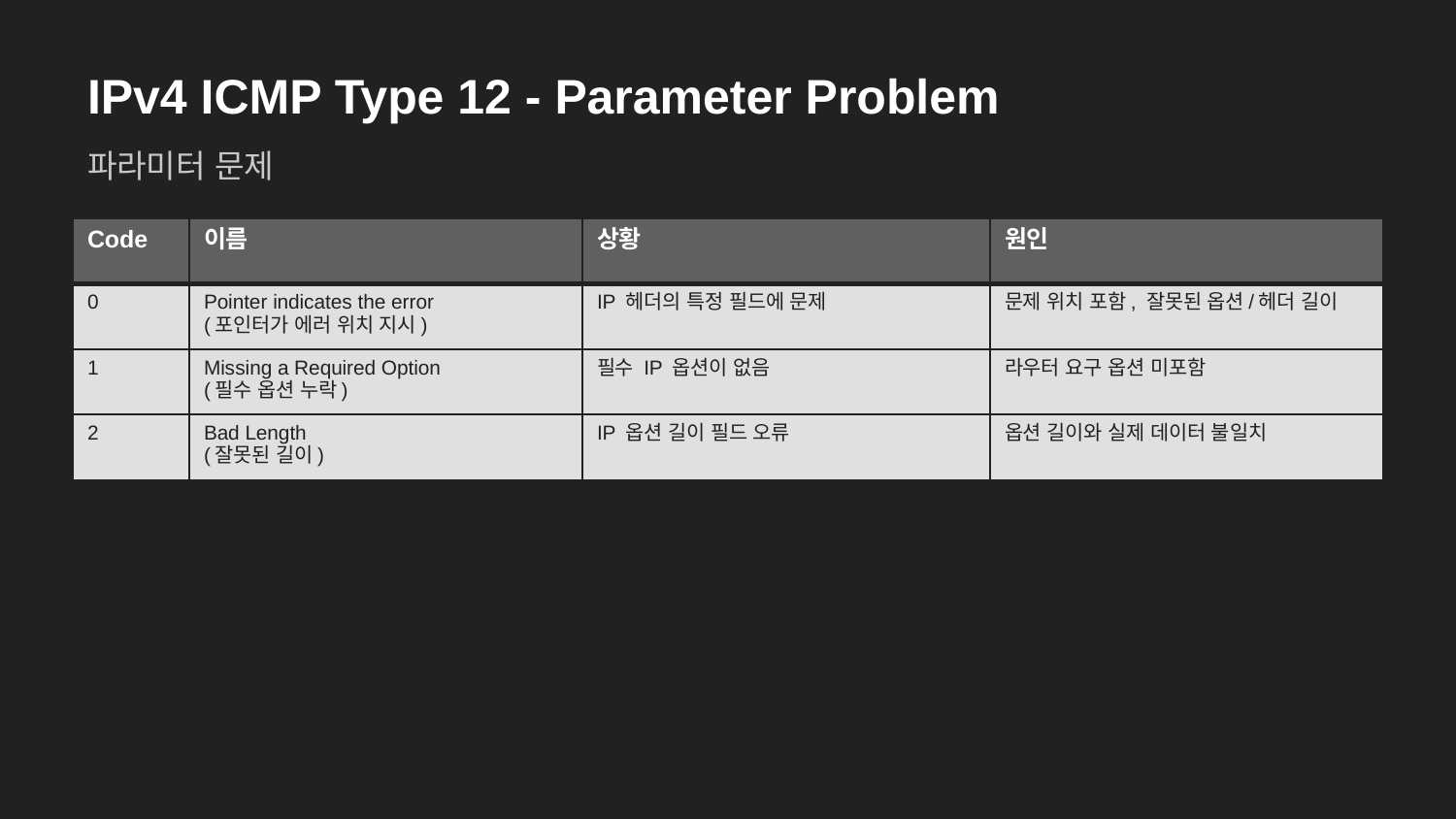

IPv4 ICMP Type 12 - Parameter Problem
파라미터 문제
| Code | 이름 | 상황 | 원인 |
| --- | --- | --- | --- |
| 0 | Pointer indicates the error (포인터가 에러 위치 지시) | IP 헤더의 특정 필드에 문제 | 문제 위치 포함, 잘못된 옵션/헤더 길이 |
| 1 | Missing a Required Option (필수 옵션 누락) | 필수 IP 옵션이 없음 | 라우터 요구 옵션 미포함 |
| 2 | Bad Length (잘못된 길이) | IP 옵션 길이 필드 오류 | 옵션 길이와 실제 데이터 불일치 |